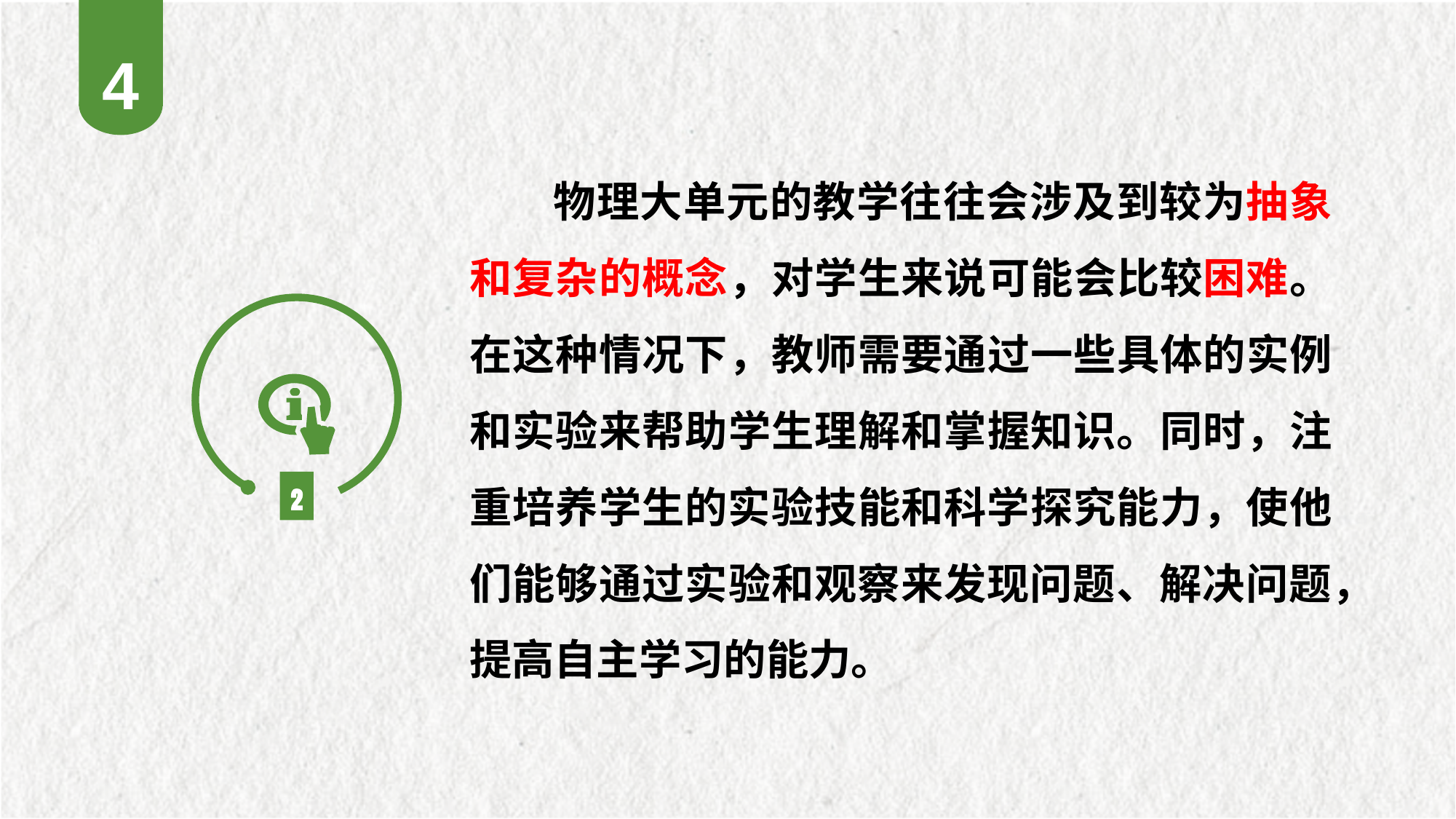

4

       物理大单元的教学往往会涉及到较为抽象和复杂的概念，对学生来说可能会比较困难。在这种情况下，教师需要通过一些具体的实例和实验来帮助学生理解和掌握知识。同时，注重培养学生的实验技能和科学探究能力，使他们能够通过实验和观察来发现问题、解决问题，提高自主学习的能力。

2